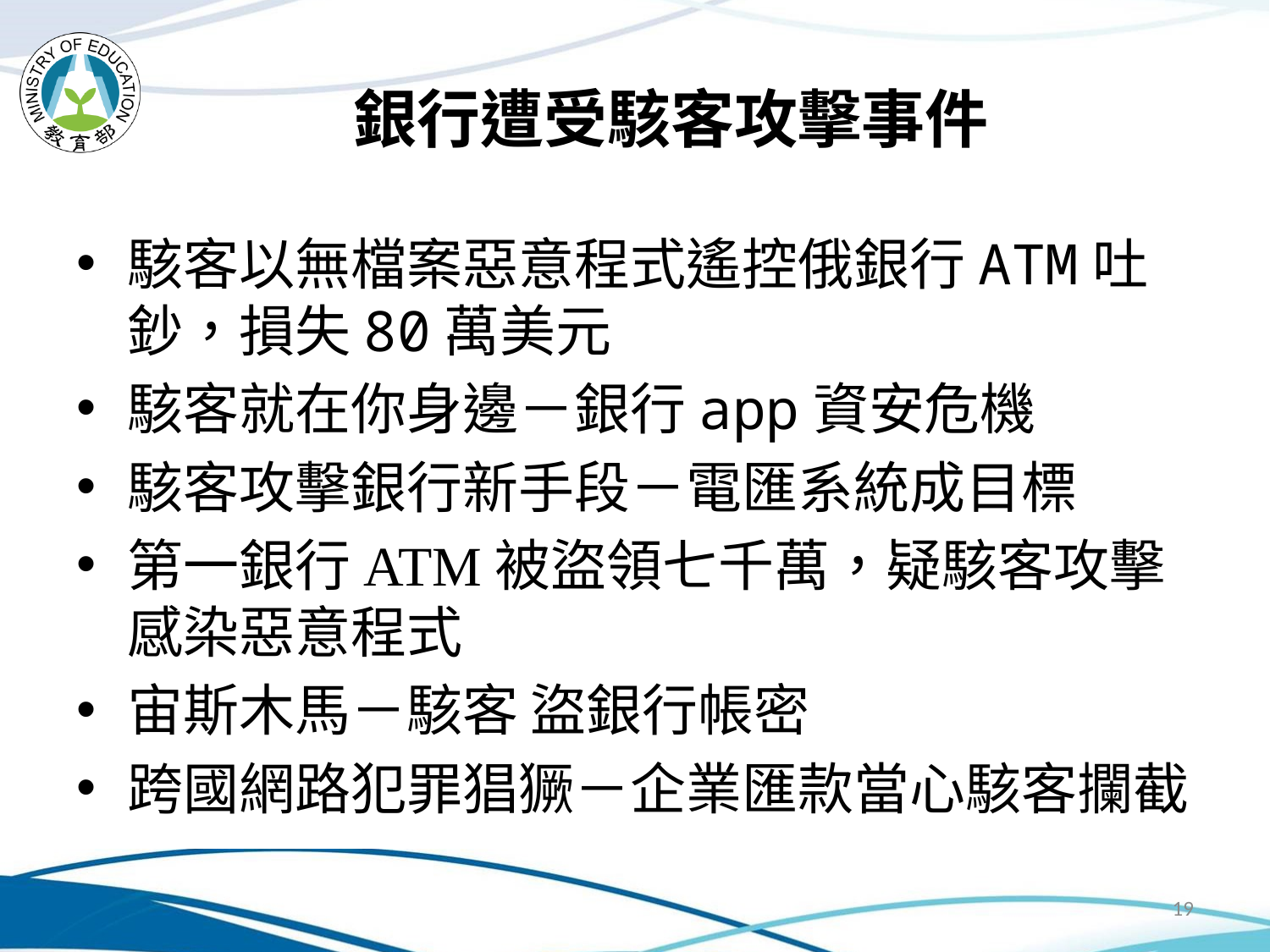

# 銀行遭受駭客攻擊事件
駭客以無檔案惡意程式遙控俄銀行ATM吐鈔，損失80萬美元
駭客就在你身邊－銀行app資安危機
駭客攻擊銀行新手段－電匯系統成目標
第一銀行ATM被盜領七千萬，疑駭客攻擊感染惡意程式
宙斯木馬－駭客 盜銀行帳密
跨國網路犯罪猖獗－企業匯款當心駭客攔截
19